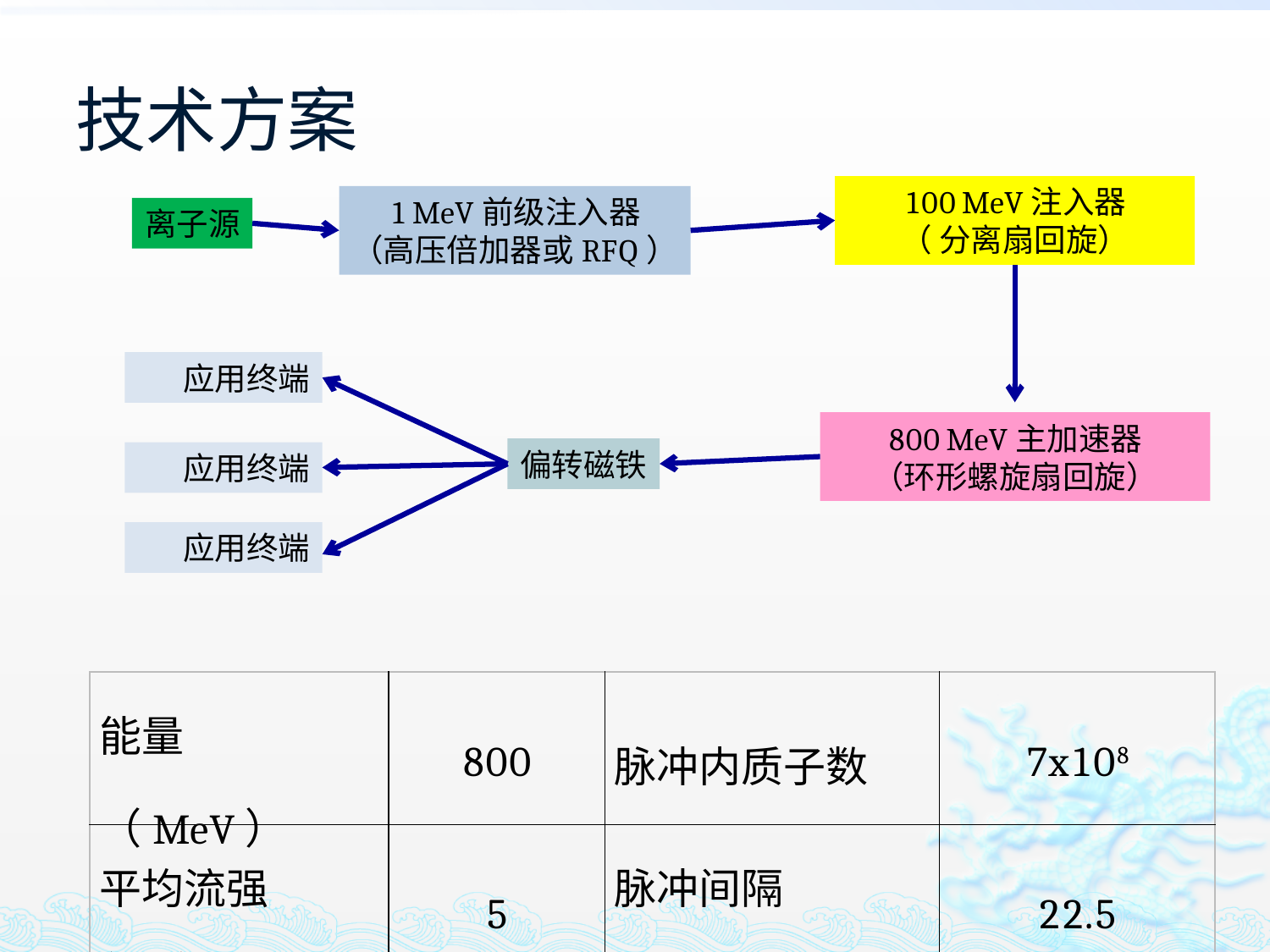

# 技术方案
100 MeV注入器
（ 分离扇回旋）
1 MeV前级注入器
（高压倍加器或RFQ）
离子源
应用终端
800 MeV主加速器
（环形螺旋扇回旋）
偏转磁铁
应用终端
应用终端
| 能量 （MeV） | 800 | 脉冲内质子数 | 7x108 |
| --- | --- | --- | --- |
| 平均流强 (mA) | 5 | 脉冲间隔（ns） | 22.5 |
| 脉冲宽度 （ns） | 1.25 | 束流功率（MW） | 4 |